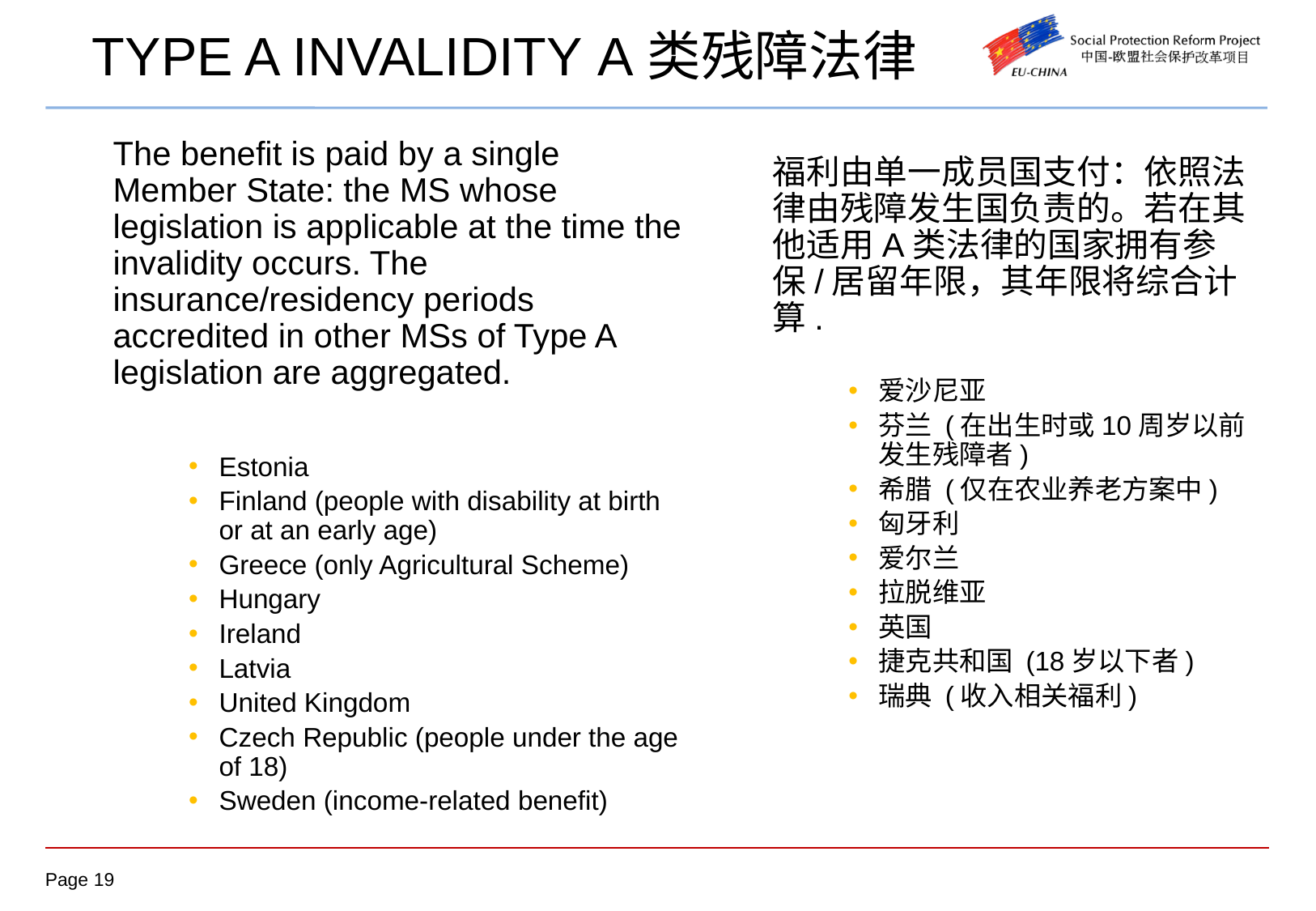

# TYPE A INVALIDITY A类残障法律
	The benefit is paid by a single Member State: the MS whose legislation is applicable at the time the invalidity occurs. The insurance/residency periods accredited in other MSs of Type A legislation are aggregated.

Estonia
Finland (people with disability at birth or at an early age)
Greece (only Agricultural Scheme)
Hungary
Ireland
Latvia
United Kingdom
Czech Republic (people under the age of 18)
Sweden (income-related benefit)

	福利由单一成员国支付：依照法律由残障发生国负责的。若在其他适用A类法律的国家拥有参保/居留年限，其年限将综合计算.

爱沙尼亚
芬兰 (在出生时或10周岁以前发生残障者)
希腊 (仅在农业养老方案中)
匈牙利
爱尔兰
拉脱维亚
英国
捷克共和国 (18岁以下者)
瑞典 (收入相关福利)